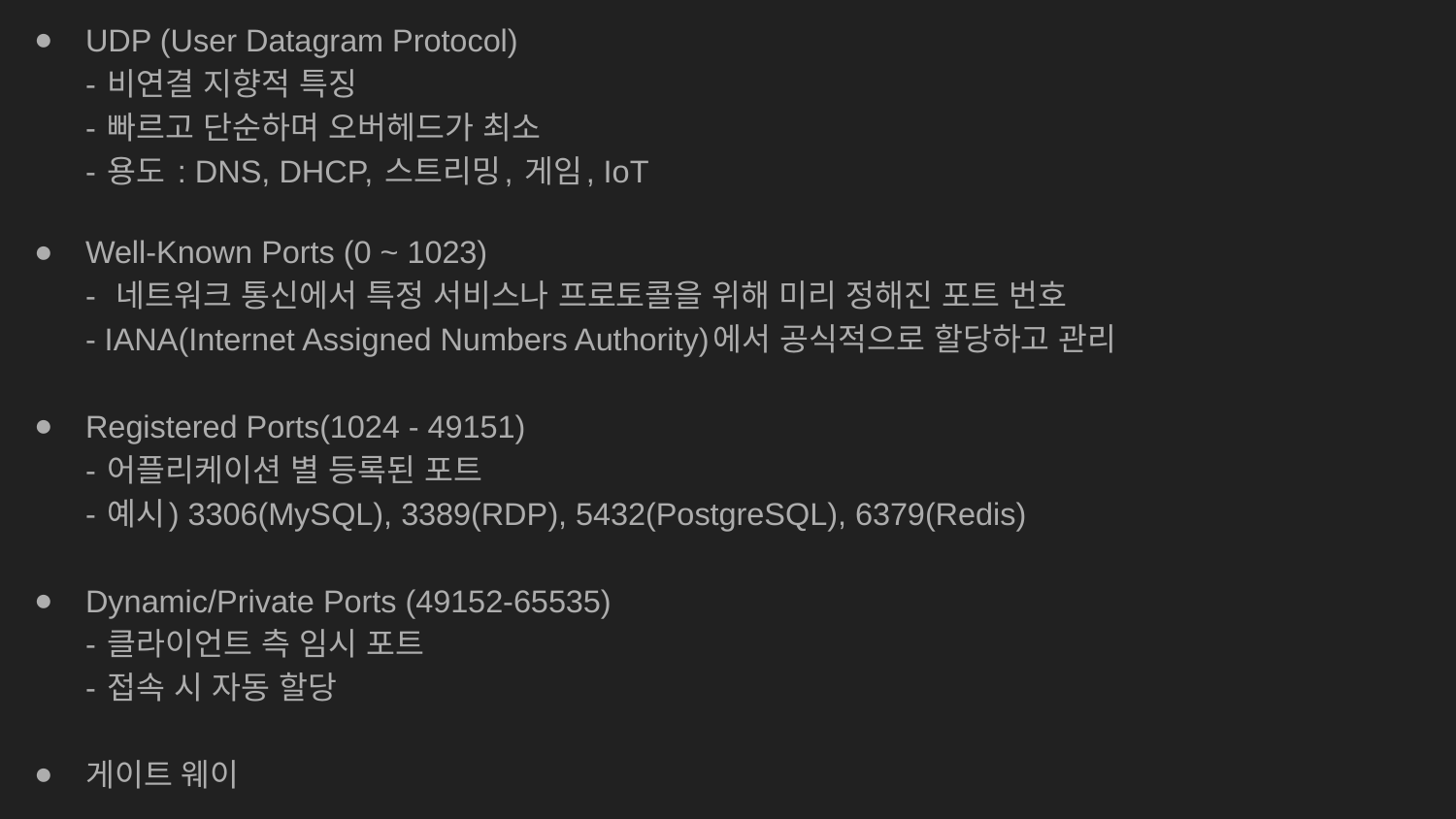

UDP (User Datagram Protocol)
- 비연결 지향적 특징
- 빠르고 단순하며 오버헤드가 최소
- 용도 : DNS, DHCP, 스트리밍, 게임, IoT
Well-Known Ports (0 ~ 1023)
-  네트워크 통신에서 특정 서비스나 프로토콜을 위해 미리 정해진 포트 번호
- IANA(Internet Assigned Numbers Authority)에서 공식적으로 할당하고 관리
Registered Ports(1024 - 49151)
- 어플리케이션 별 등록된 포트
- 예시) 3306(MySQL), 3389(RDP), 5432(PostgreSQL), 6379(Redis)
Dynamic/Private Ports (49152-65535)
- 클라이언트 측 임시 포트
- 접속 시 자동 할당
게이트 웨이